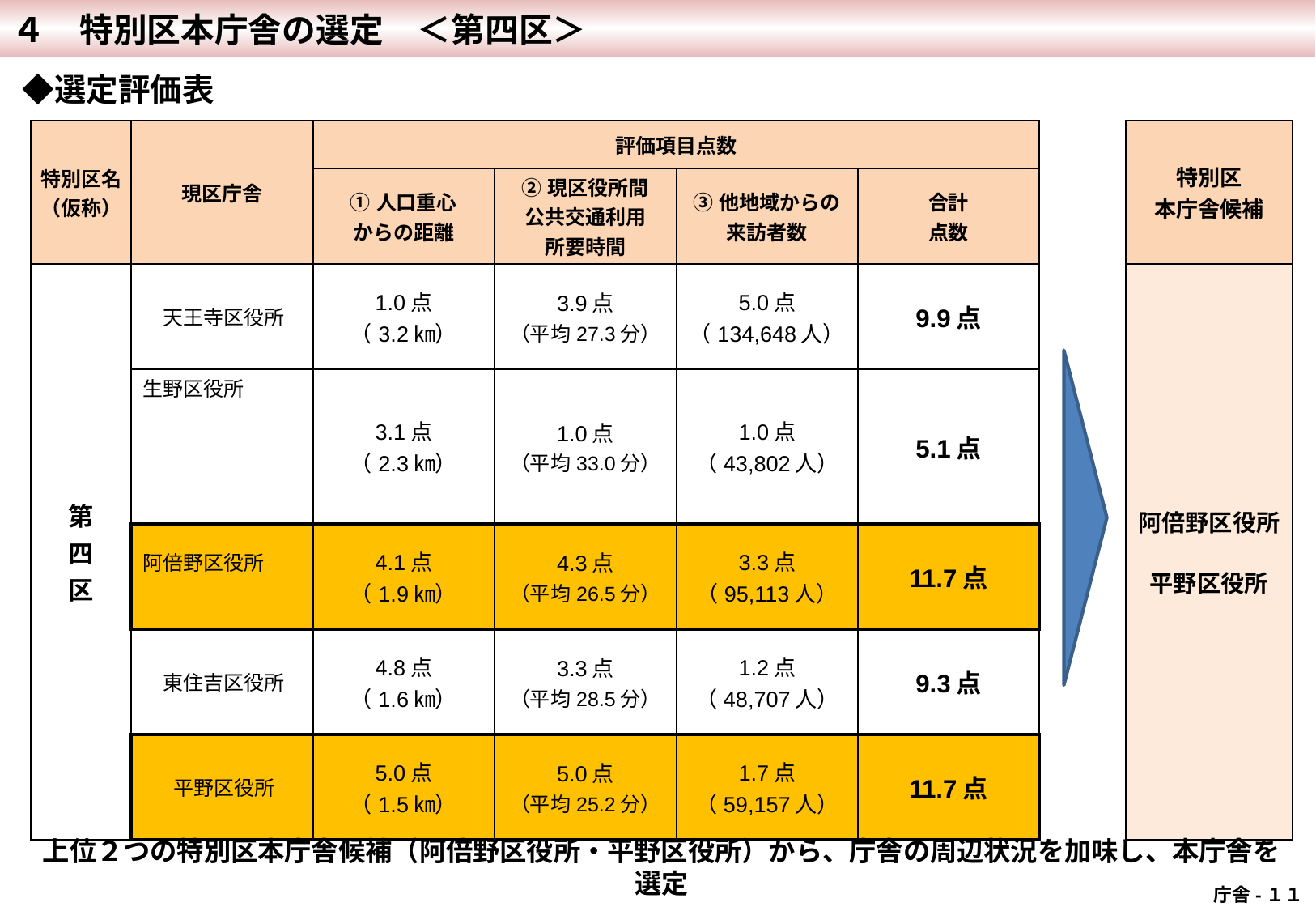

４　特別区本庁舎の選定　＜第四区＞

　◆選定評価表
| 特別区名 （仮称） | 現区庁舎 | 評価項目点数 |  |  |  |  | 特別区 本庁舎候補 |
| --- | --- | --- | --- | --- | --- | --- | --- |
|  |  | ①人口重心 からの距離 | ②現区役所間 公共交通利用 所要時間 | ③他地域からの 来訪者数 | 合計 点数 |  |  |
| 第 四 区 | 天王寺区役所 | 1.0点 （3.2㎞） | 3.9点 （平均27.3分） | 5.0点 （134,648人） | 9.9点 |  | 阿倍野区役所 平野区役所 |
|  | 生野区役所 | 3.1点 （2.3㎞） | 1.0点 （平均33.0分） | 1.0点 （43,802人） | 5.1点 |  |  |
|  | 阿倍野区役所 | 4.1点 （1.9㎞） | 4.3点 （平均26.5分） | 3.3点 （95,113人） | 11.7点 |  |  |
|  | 東住吉区役所 | 4.8点 （1.6㎞） | 3.3点 （平均28.5分） | 1.2点 （48,707人） | 9.3点 |  |  |
|  | 平野区役所 | 5.0点 （1.5㎞） | 5.0点 （平均25.2分） | 1.7点 （59,157人） | 11.7点 |  |  |

上位２つの特別区本庁舎候補（阿倍野区役所・平野区役所）から、庁舎の周辺状況を加味し、本庁舎を選定
 庁舎-１１